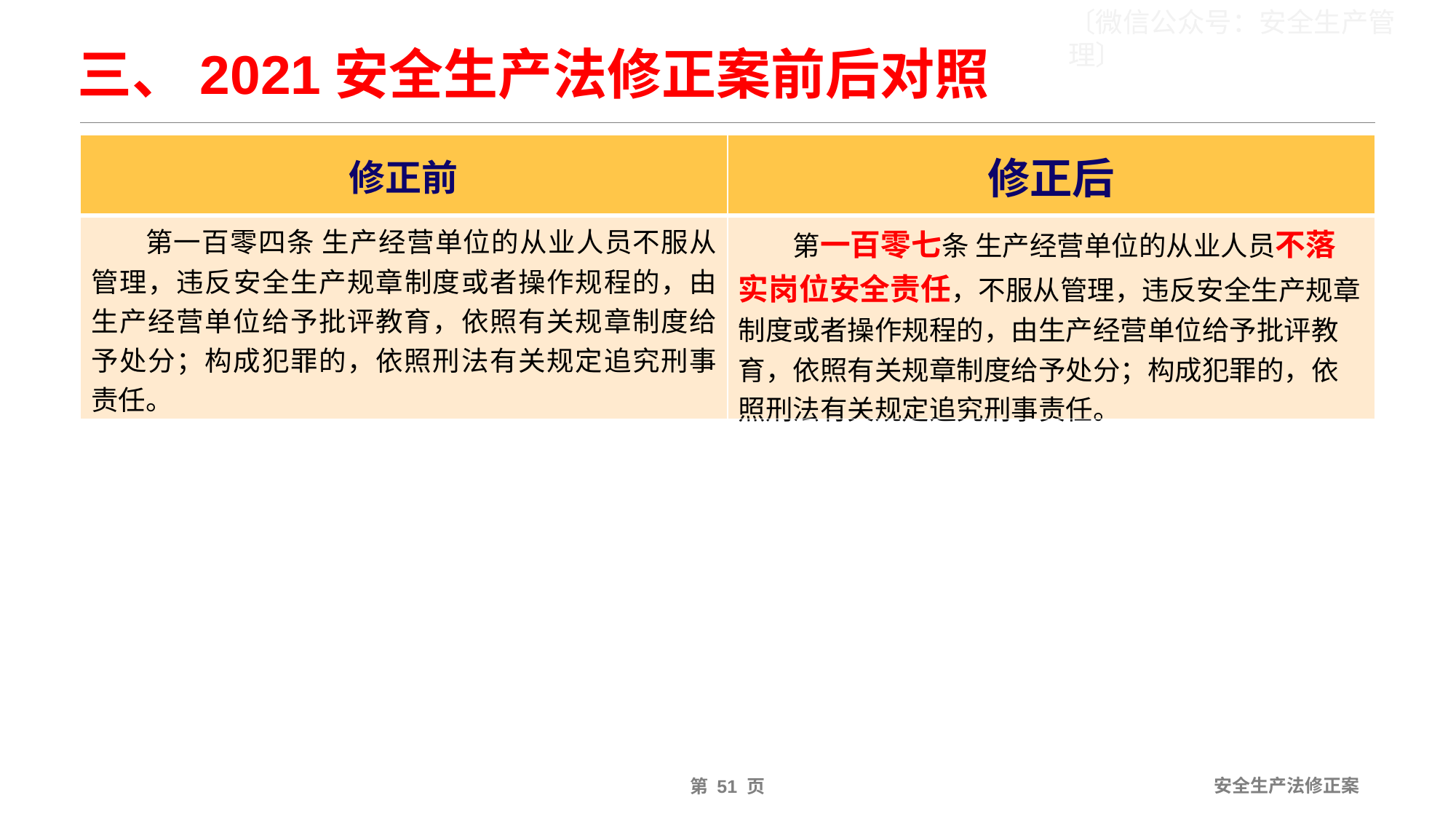

三、2021安全生产法修正案前后对照
| 修正前 | 修正后 |
| --- | --- |
| 第一百零四条 生产经营单位的从业人员不服从管理，违反安全生产规章制度或者操作规程的，由生产经营单位给予批评教育，依照有关规章制度给予处分；构成犯罪的，依照刑法有关规定追究刑事责任。 | 第一百零七条 生产经营单位的从业人员不落实岗位安全责任，不服从管理，违反安全生产规章制度或者操作规程的，由生产经营单位给予批评教育，依照有关规章制度给予处分；构成犯罪的，依照刑法有关规定追究刑事责任。 |